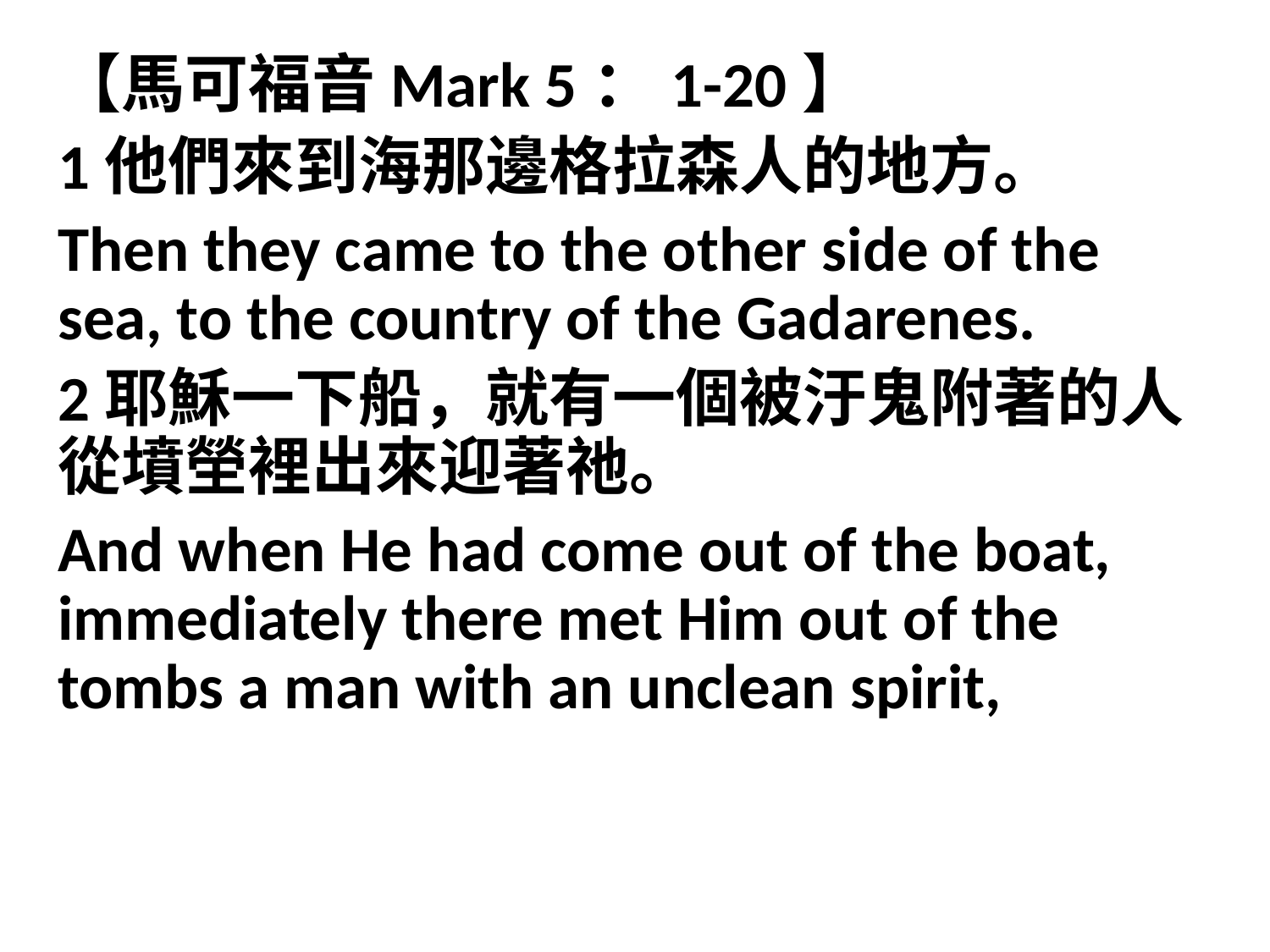

【馬可福音Mark 5：1-20】
1他們來到海那邊格拉森人的地方。
Then they came to the other side of the sea, to the country of the Gadarenes.
2耶穌一下船，就有一個被汙鬼附著的人從墳塋裡出來迎著祂。
And when He had come out of the boat, immediately there met Him out of the tombs a man with an unclean spirit,